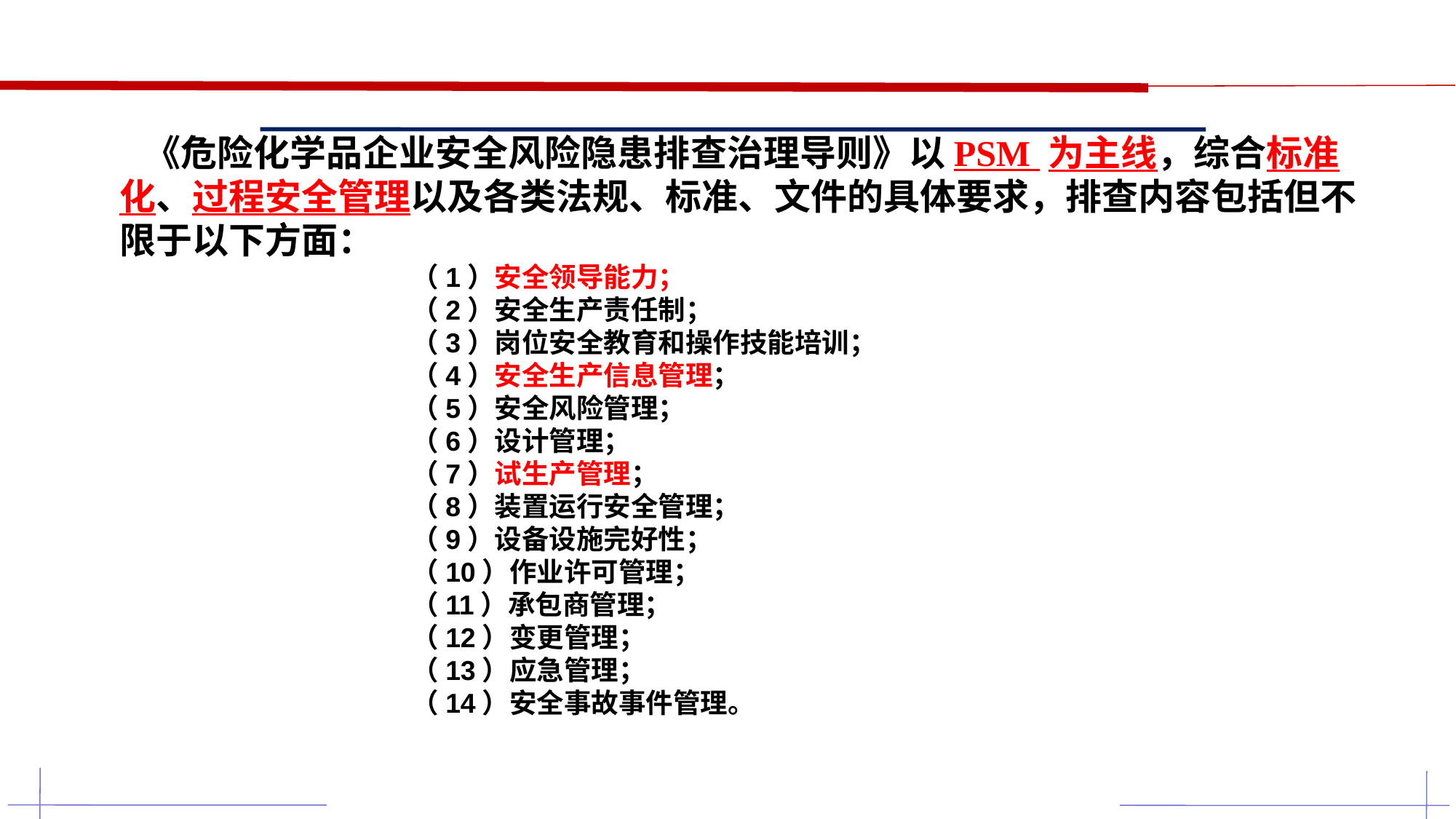

《危险化学品企业安全风险隐患排查治理导则》以PSM 为主线，综合标准化、过程安全管理以及各类法规、标准、文件的具体要求，排查内容包括但不限于以下方面：
（1）安全领导能力；
（2）安全生产责任制；
（3）岗位安全教育和操作技能培训；
（4）安全生产信息管理；
（5）安全风险管理；
（6）设计管理；
（7）试生产管理；
（8）装置运行安全管理；
（9）设备设施完好性；
（10）作业许可管理；
（11）承包商管理；
（12）变更管理；
（13）应急管理；
（14）安全事故事件管理。